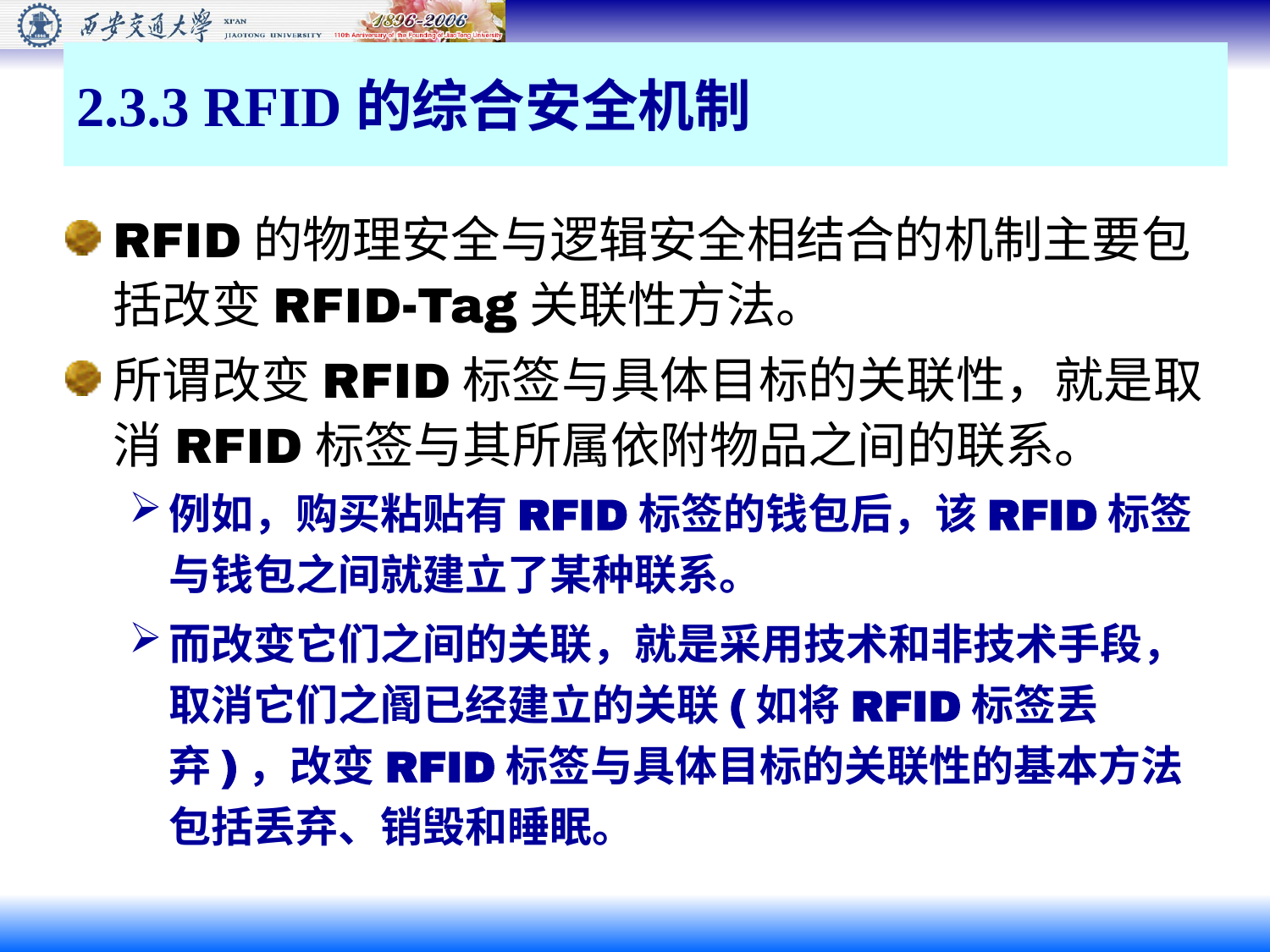

# 2.3.3 RFID的综合安全机制
RFID的物理安全与逻辑安全相结合的机制主要包括改变RFID-Tag关联性方法。
所谓改变RFID标签与具体目标的关联性，就是取消RFID标签与其所属依附物品之间的联系。
例如，购买粘贴有RFID标签的钱包后，该RFID标签与钱包之间就建立了某种联系。
而改变它们之间的关联，就是采用技术和非技术手段，取消它们之阍已经建立的关联(如将RFID标签丢弃)，改变RFID标签与具体目标的关联性的基本方法包括丢弃、销毁和睡眠。